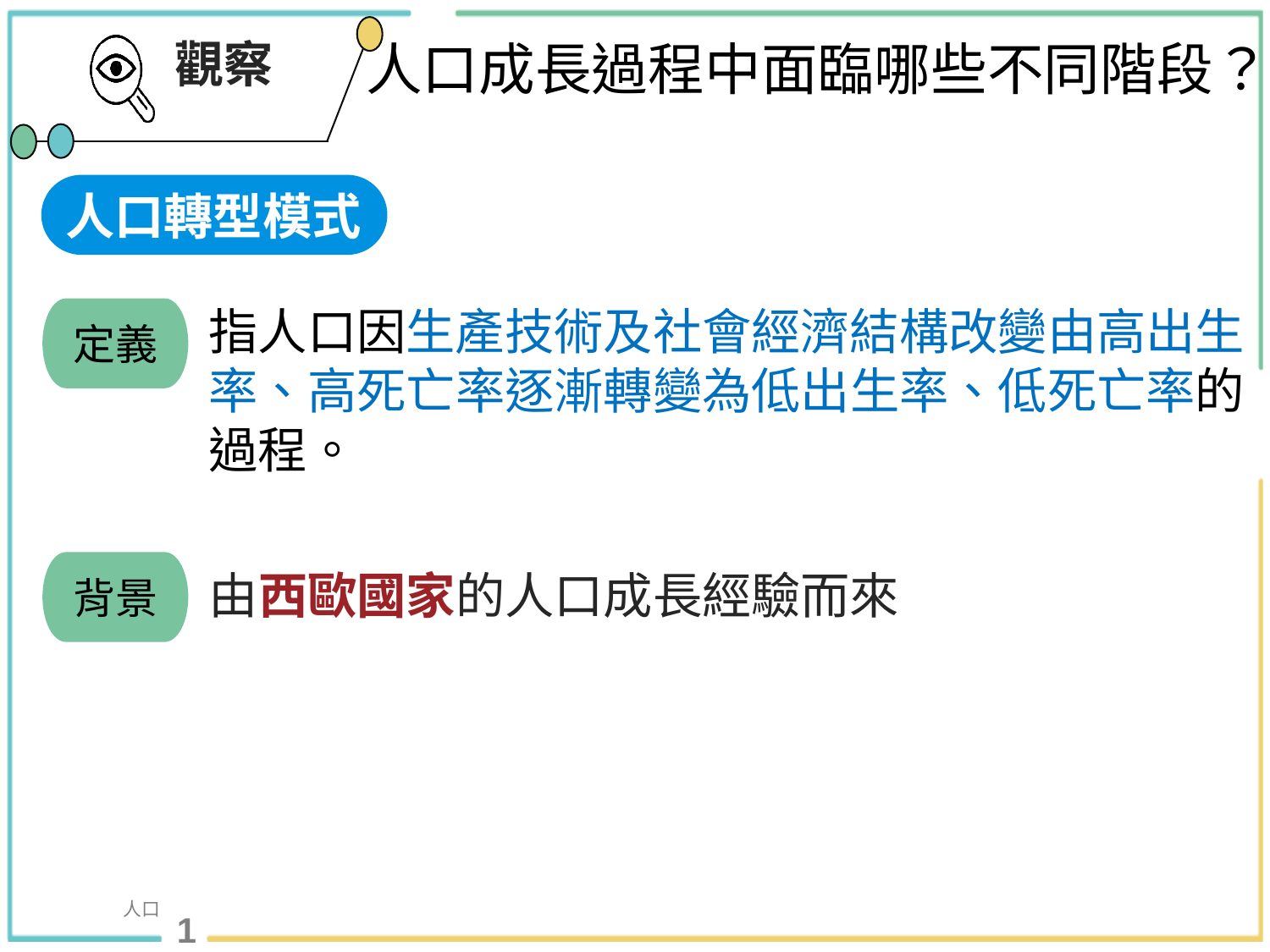

人口成長過程中面臨哪些不同階段？
人口轉型模式
指人口因生產技術及社會經濟結構改變由高出生率、高死亡率逐漸轉變為低出生率、低死亡率的過程。
定義
背景
由西歐國家的人口成長經驗而來